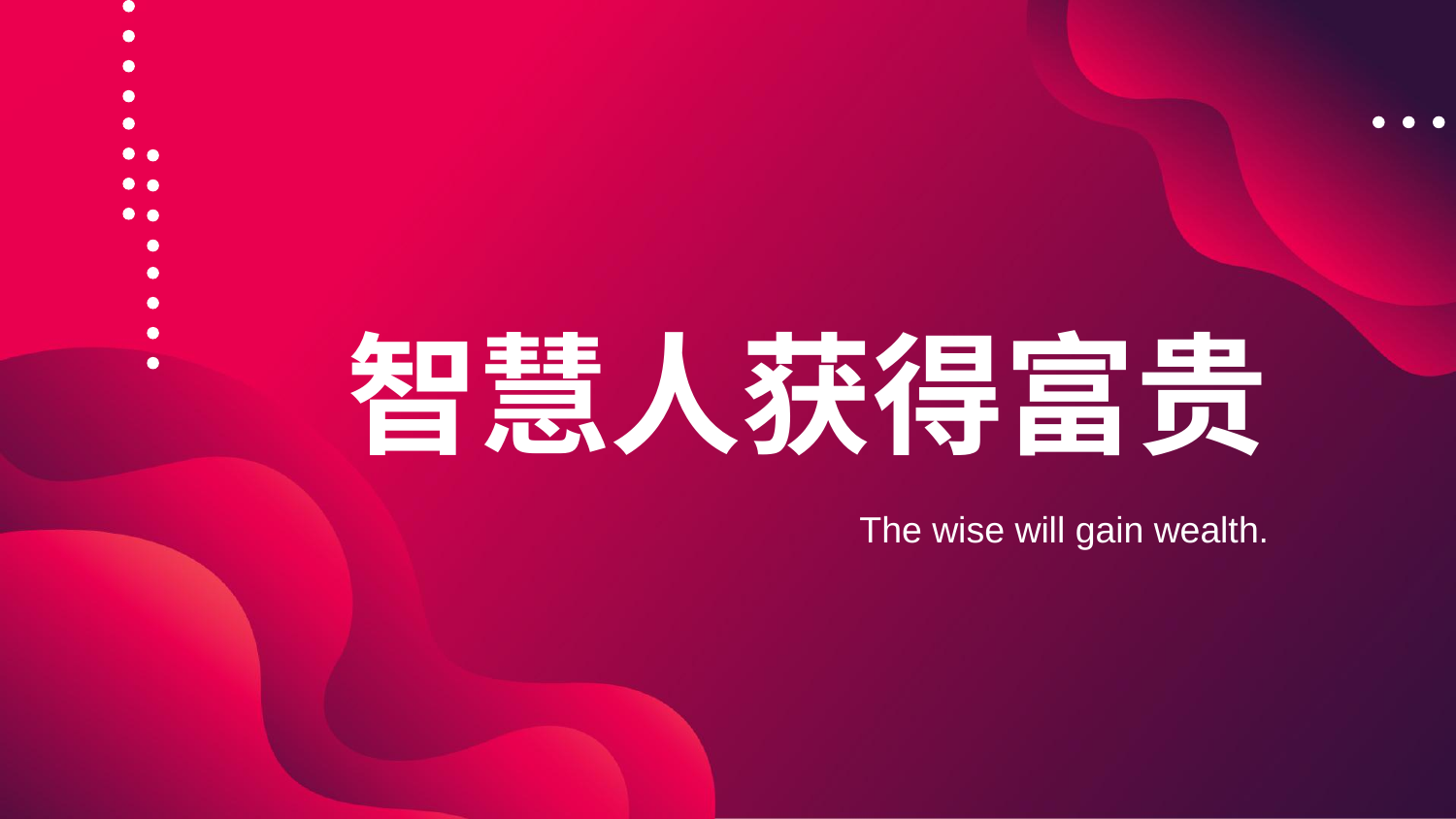

# 智慧人获得富贵
The wise will gain wealth.